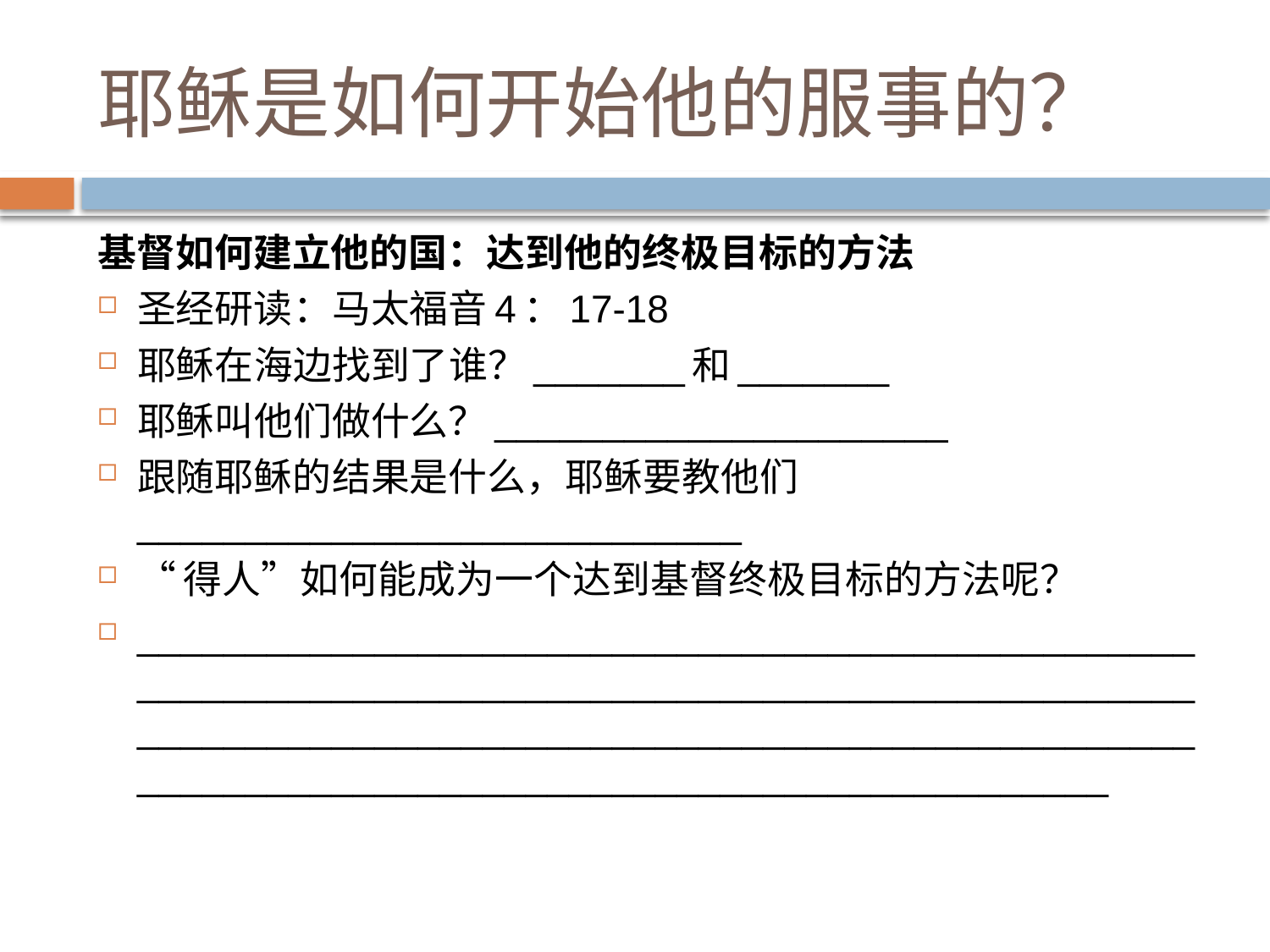

# 耶稣是如何开始他的服事的？
基督如何建立他的国：达到他的终极目标的方法
圣经研读：马太福音4：17-18
耶稣在海边找到了谁？_______和_______
耶稣叫他们做什么？_____________________
跟随耶稣的结果是什么，耶稣要教他们____________________________
“得人”如何能成为一个达到基督终极目标的方法呢？
________________________________________________________________________________________________________________________________________________________________________________________________